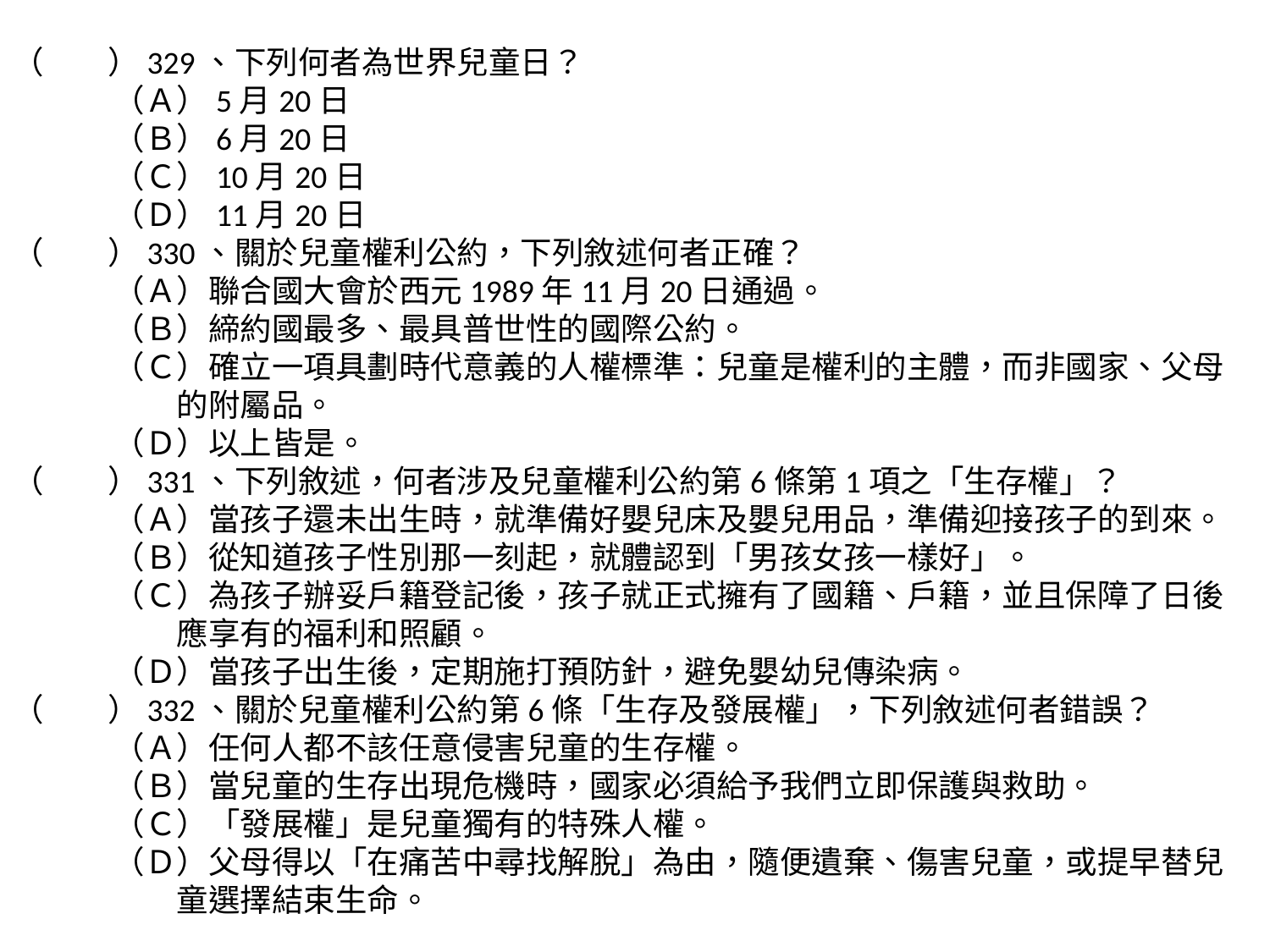

（　　）329、下列何者為世界兒童日？
（Ａ）5月20日
（Ｂ）6月20日
（Ｃ）10月20日
（Ｄ）11月20日
（　　）330、關於兒童權利公約，下列敘述何者正確？
（Ａ）聯合國大會於西元1989年11月20日通過。
（Ｂ）締約國最多、最具普世性的國際公約。
（Ｃ）確立一項具劃時代意義的人權標準：兒童是權利的主體，而非國家、父母的附屬品。
（Ｄ）以上皆是。
（　　）331、下列敘述，何者涉及兒童權利公約第6條第1項之「生存權」？
（Ａ）當孩子還未出生時，就準備好嬰兒床及嬰兒用品，準備迎接孩子的到來。
（Ｂ）從知道孩子性別那一刻起，就體認到「男孩女孩一樣好」。
（Ｃ）為孩子辦妥戶籍登記後，孩子就正式擁有了國籍、戶籍，並且保障了日後應享有的福利和照顧。
（Ｄ）當孩子出生後，定期施打預防針，避免嬰幼兒傳染病。
（　　）332、關於兒童權利公約第6條「生存及發展權」，下列敘述何者錯誤？
（Ａ）任何人都不該任意侵害兒童的生存權。
（Ｂ）當兒童的生存出現危機時，國家必須給予我們立即保護與救助。
（Ｃ）「發展權」是兒童獨有的特殊人權。
（Ｄ）父母得以「在痛苦中尋找解脫」為由，隨便遺棄、傷害兒童，或提早替兒童選擇結束生命。